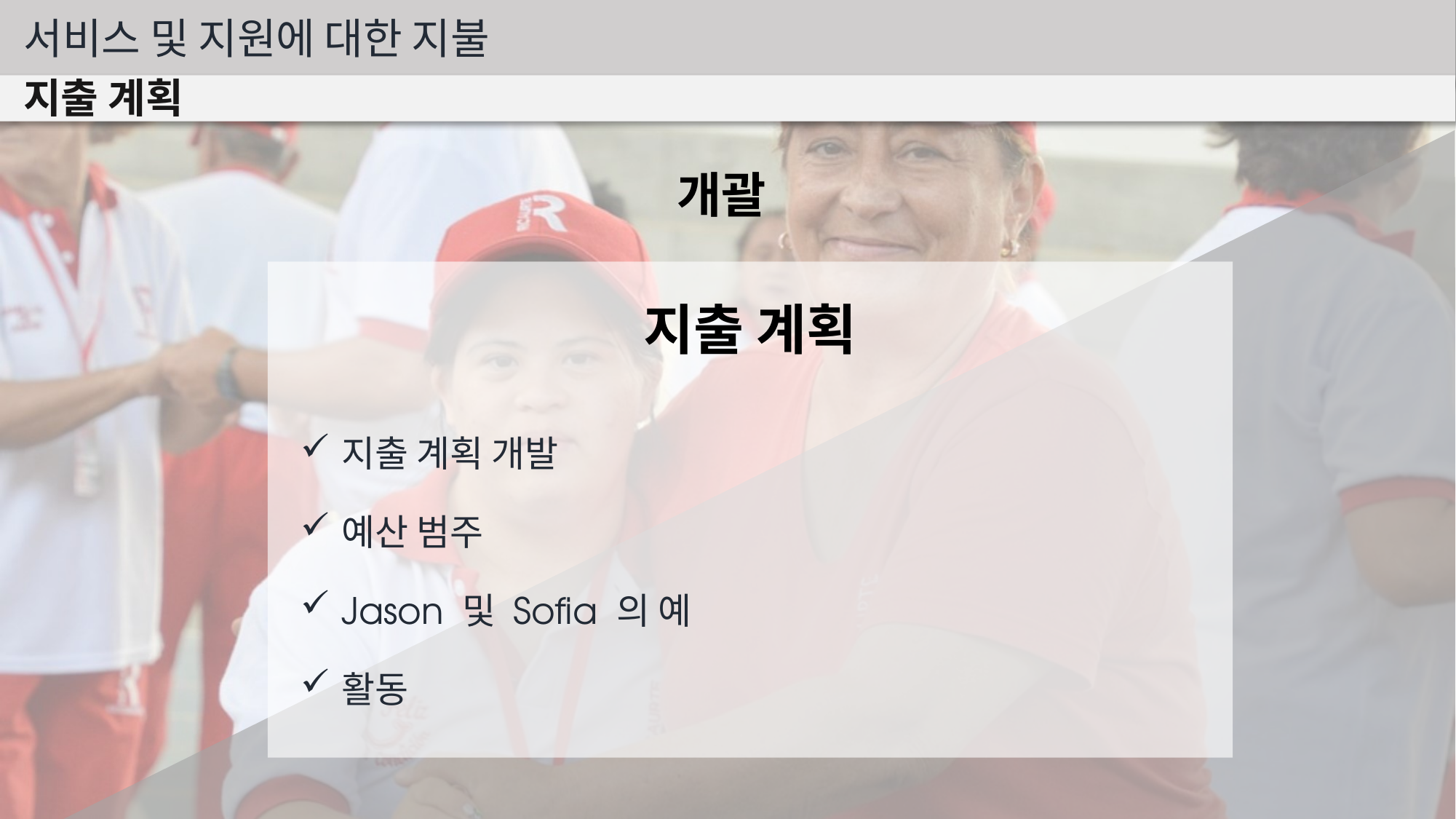

서비스 및 지원에 대한 지불
지출 계획
개괄

지출 계획
지출 계획 개발

예산 범주

Jason 및 Sofia 의 예

활동